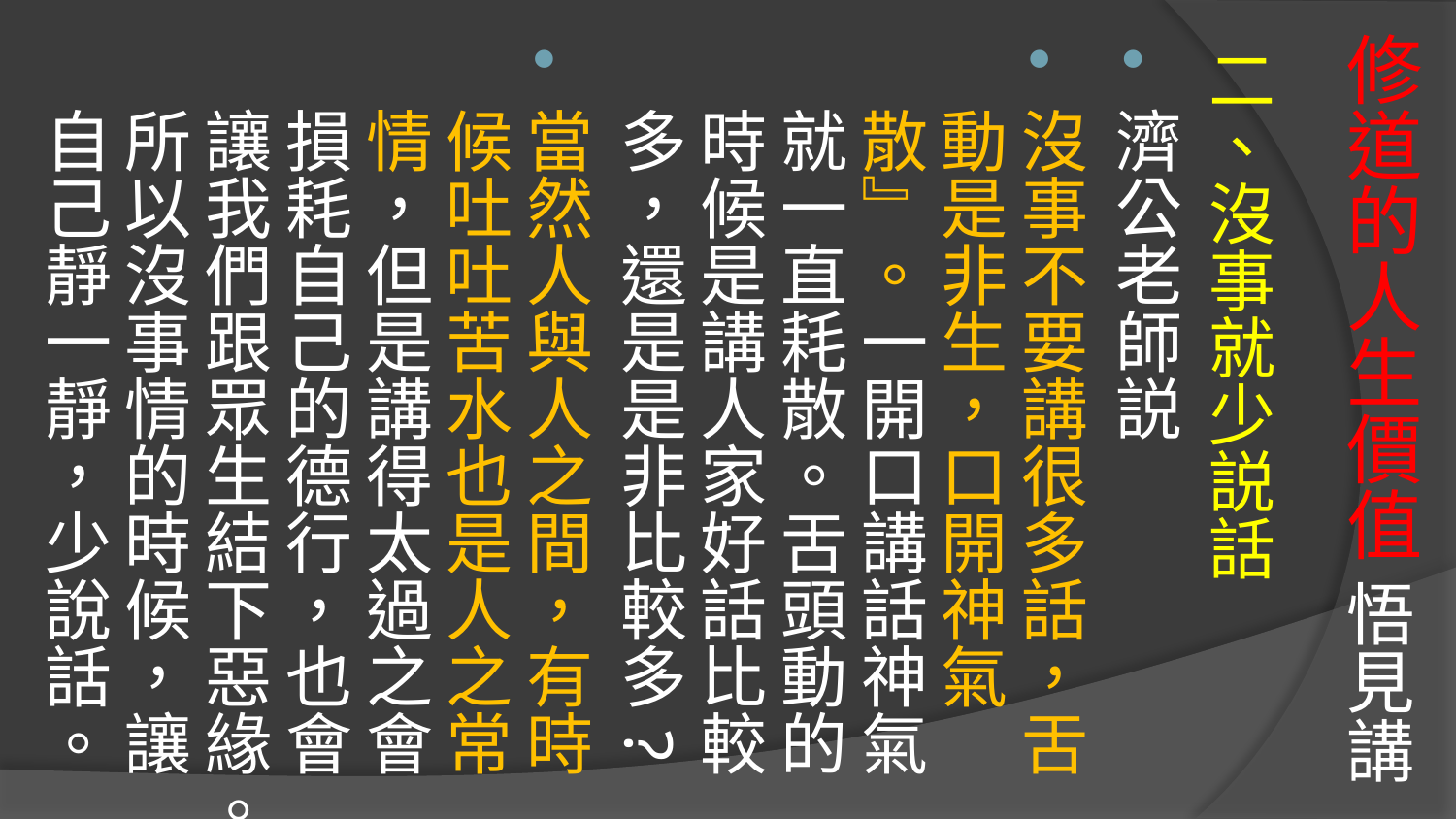

# 修道的人生價值 悟見講
二、沒事就少説話
濟公老師説
沒事不要講很多話，舌動是非生，口開神氣散』。一開口講話神氣就一直耗散。舌頭動的時候是講人家好話比較多，還是是非比較多?
當然人與人之間，有時候吐吐苦水也是人之常情，但是講得太過之會損耗自己的德行，也會讓我們跟眾生結下惡緣。所以沒事情的時候，讓自己靜一靜，少說話。